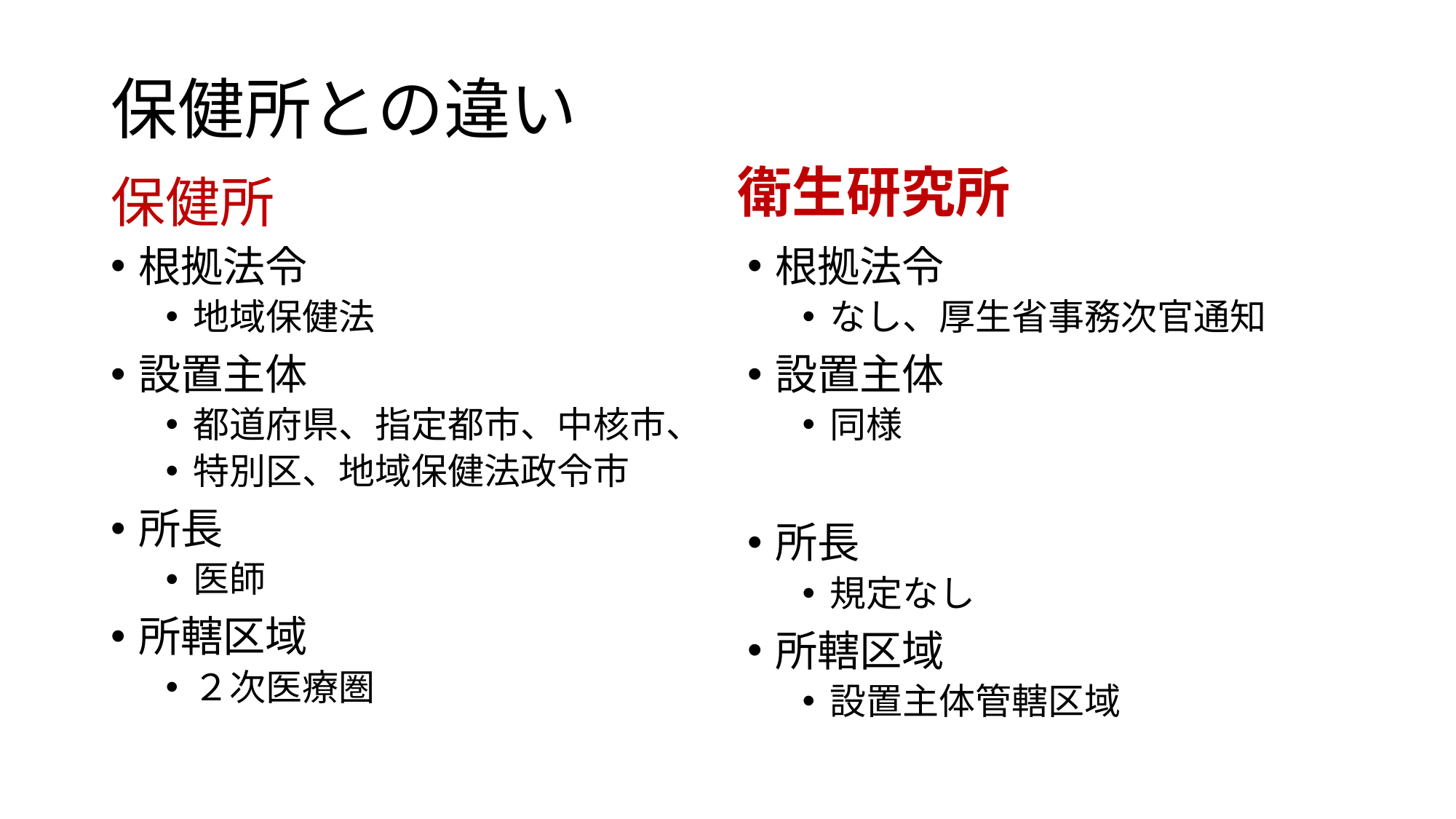

# 保健所との違い
衛生研究所
保健所
根拠法令
地域保健法
設置主体
都道府県、指定都市、中核市、
特別区、地域保健法政令市
所長
医師
所轄区域
２次医療圏
根拠法令
なし、厚生省事務次官通知
設置主体
同様

所長
規定なし
所轄区域
設置主体管轄区域